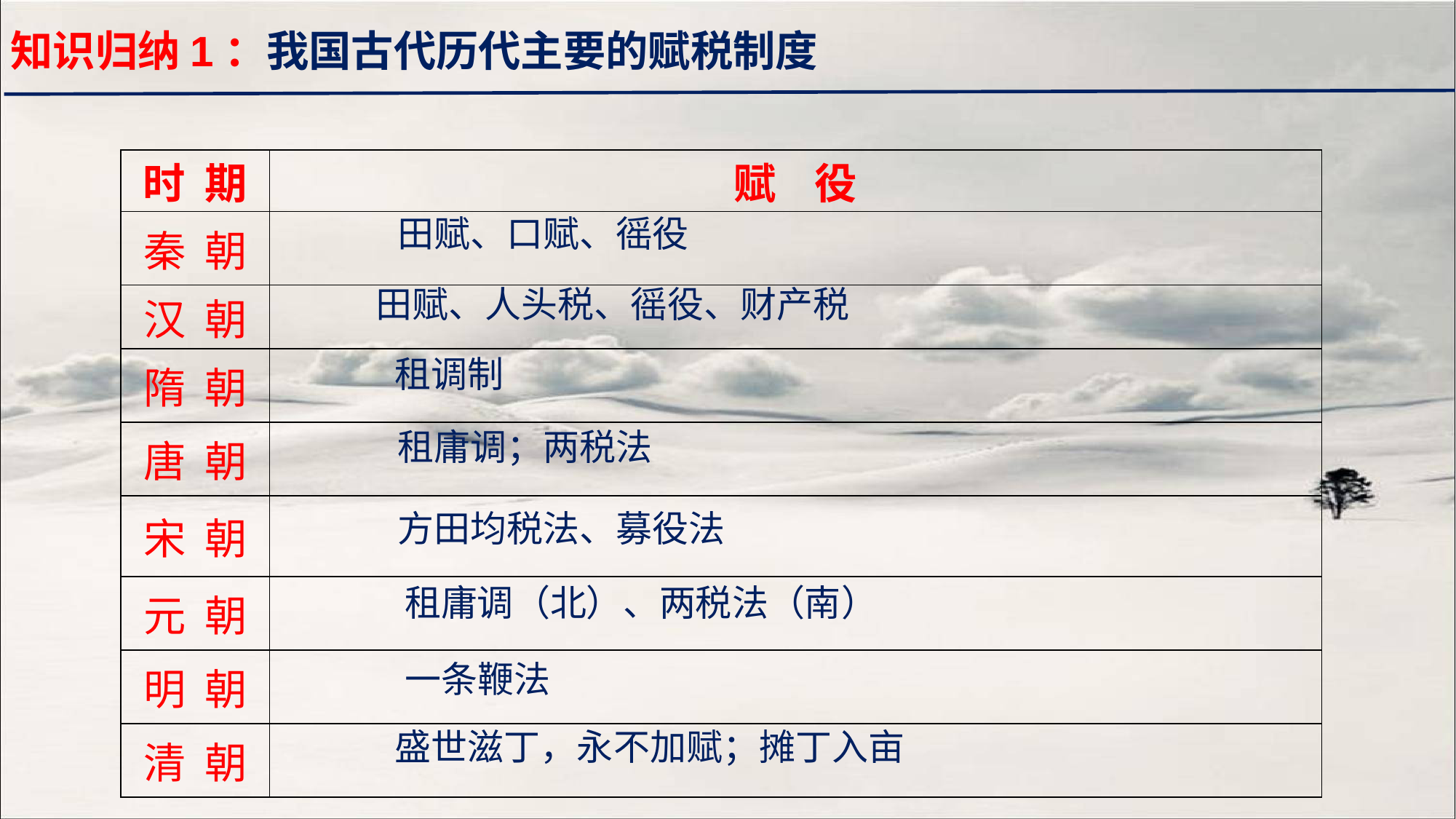

知识归纳1：我国古代历代主要的赋税制度
| 时 期 | 赋 役 |
| --- | --- |
| 秦 朝 |  |
| 汉 朝 |  |
| 隋 朝 |  |
| 唐 朝 |  |
| 宋 朝 |  |
| 元 朝 |  |
| 明 朝 |  |
| 清 朝 |  |
田赋、口赋、徭役
田赋、人头税、徭役、财产税
租调制
租庸调；两税法
方田均税法、募役法
租庸调（北）、两税法（南）
一条鞭法
盛世滋丁，永不加赋；摊丁入亩